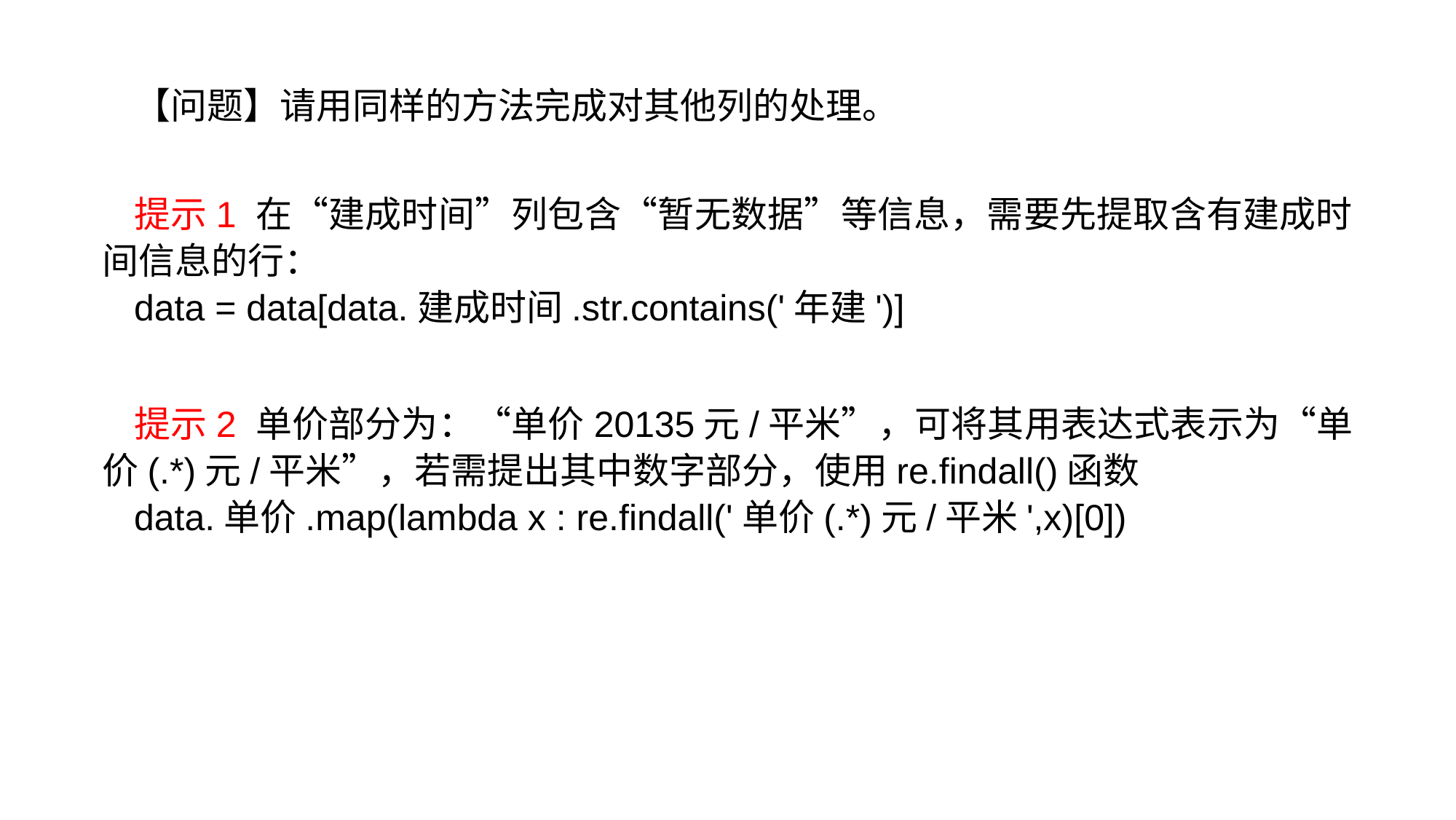

【问题】请用同样的方法完成对其他列的处理。
提示1 在“建成时间”列包含“暂无数据”等信息，需要先提取含有建成时间信息的行：
data = data[data.建成时间.str.contains('年建')]
提示2 单价部分为：“单价20135元/平米”，可将其用表达式表示为“单价(.*)元/平米”，若需提出其中数字部分，使用re.findall()函数
data.单价.map(lambda x : re.findall('单价(.*)元/平米',x)[0])